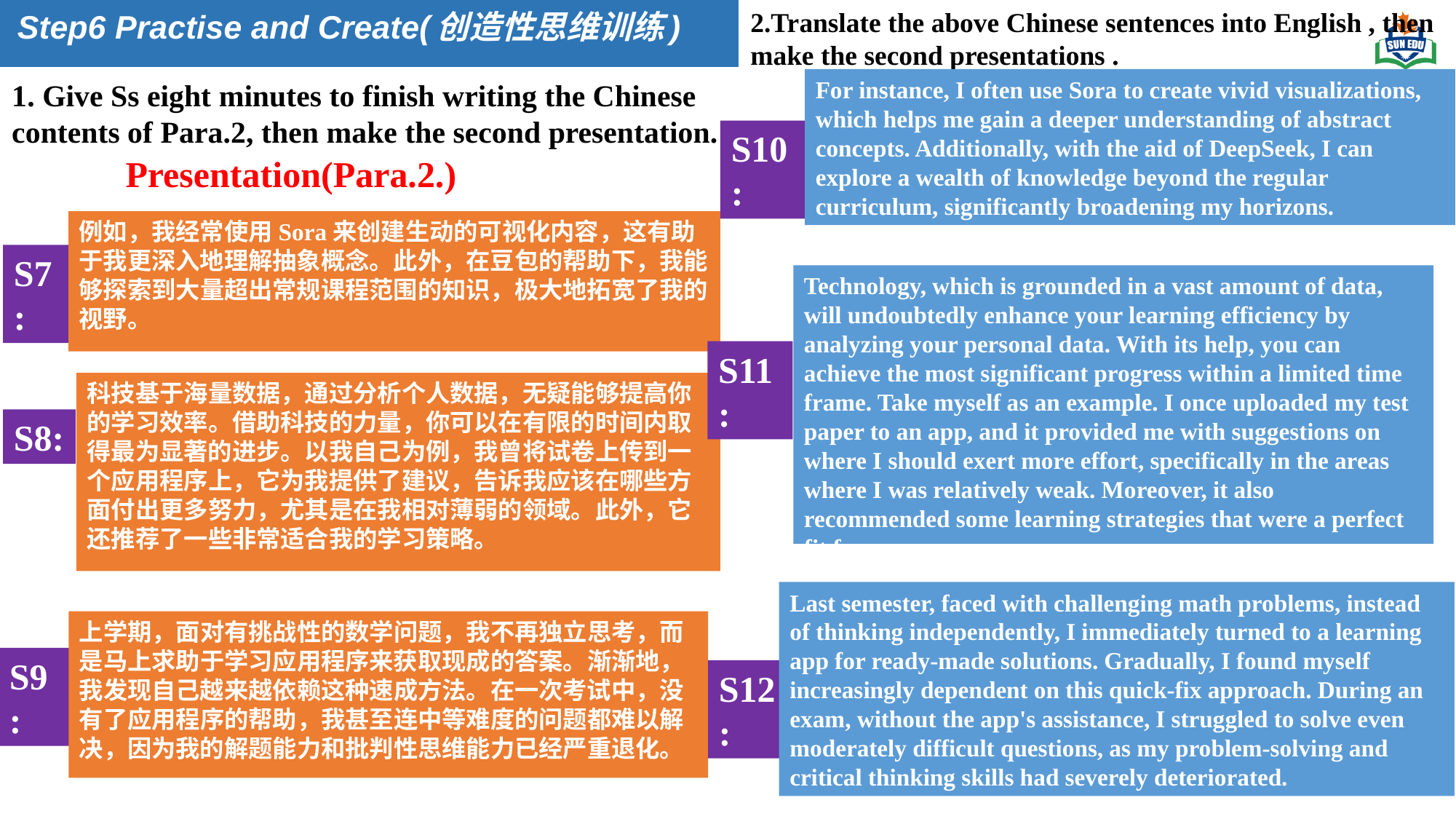

Step6 Practise and Create(创造性思维训练)

2.Translate the above Chinese sentences into English , then make the second presentations .
For instance, I often use Sora to create vivid visualizations, which helps me gain a deeper understanding of abstract concepts. Additionally, with the aid of DeepSeek, I can explore a wealth of knowledge beyond the regular curriculum, significantly broadening my horizons.
1. Give Ss eight minutes to finish writing the Chinese contents of Para.2, then make the second presentation.
S10:
Presentation(Para.2.)
例如，我经常使用Sora来创建生动的可视化内容，这有助于我更深入地理解抽象概念。此外，在豆包的帮助下，我能够探索到大量超出常规课程范围的知识，极大地拓宽了我的视野。

S7:
Technology, which is grounded in a vast amount of data, will undoubtedly enhance your learning efficiency by analyzing your personal data. With its help, you can achieve the most significant progress within a limited time frame. Take myself as an example. I once uploaded my test paper to an app, and it provided me with suggestions on where I should exert more effort, specifically in the areas where I was relatively weak. Moreover, it also recommended some learning strategies that were a perfect fit for me.

S11:
科技基于海量数据，通过分析个人数据，无疑能够提高你的学习效率。借助科技的力量，你可以在有限的时间内取得最为显著的进步。以我自己为例，我曾将试卷上传到一个应用程序上，它为我提供了建议，告诉我应该在哪些方面付出更多努力，尤其是在我相对薄弱的领域。此外，它还推荐了一些非常适合我的学习策略。

S8:
Last semester, faced with challenging math problems, instead of thinking independently, I immediately turned to a learning app for ready-made solutions. Gradually, I found myself increasingly dependent on this quick-fix approach. During an exam, without the app's assistance, I struggled to solve even moderately difficult questions, as my problem-solving and critical thinking skills had severely deteriorated.
上学期，面对有挑战性的数学问题，我不再独立思考，而是马上求助于学习应用程序来获取现成的答案。渐渐地，我发现自己越来越依赖这种速成方法。在一次考试中，没有了应用程序的帮助，我甚至连中等难度的问题都难以解决，因为我的解题能力和批判性思维能力已经严重退化。
S9:
S12: